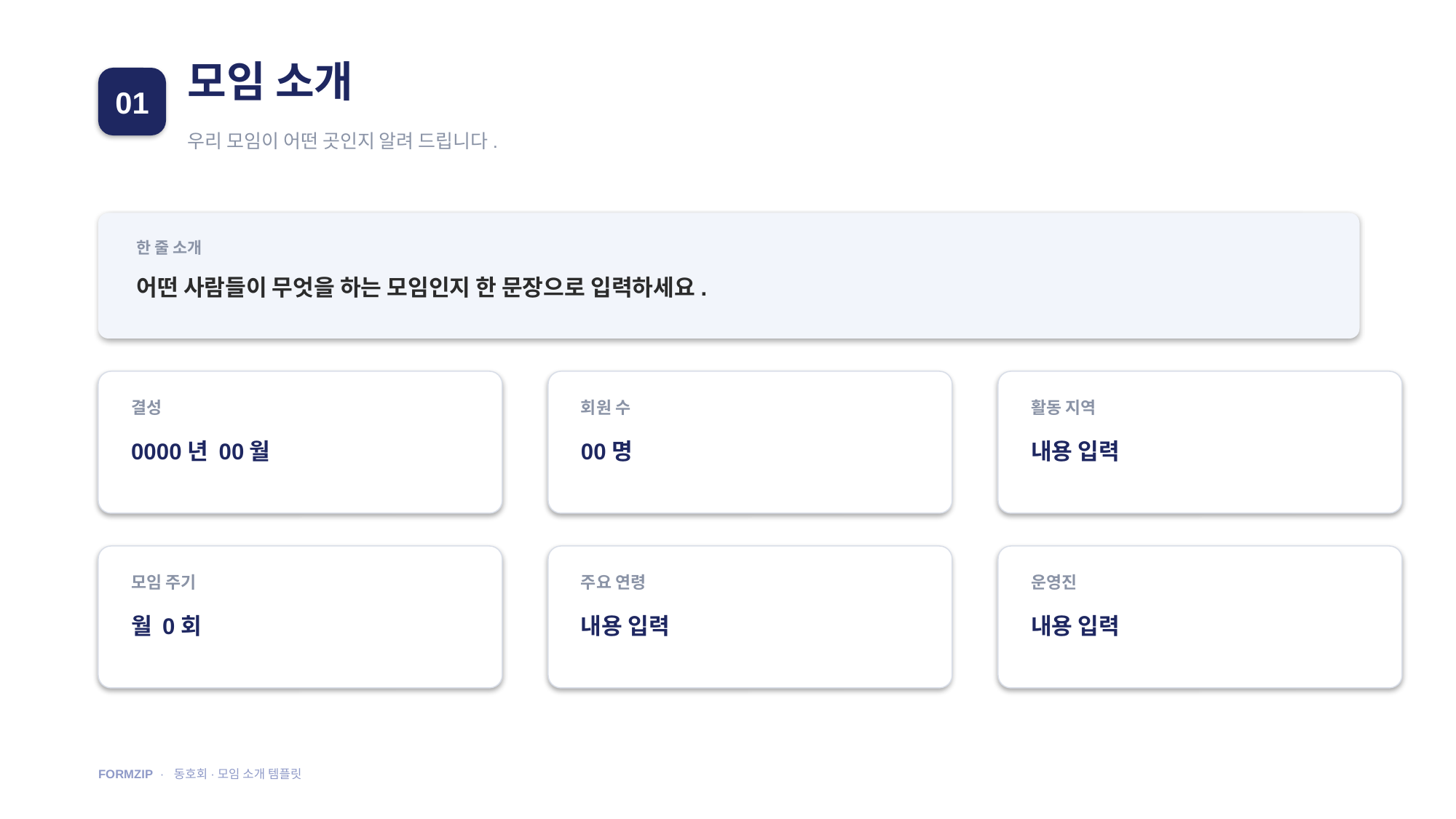

모임 소개
01
우리 모임이 어떤 곳인지 알려 드립니다.

한 줄 소개
어떤 사람들이 무엇을 하는 모임인지 한 문장으로 입력하세요.

결성
회원 수
활동 지역
0000년 00월
00명
내용 입력

모임 주기
주요 연령
운영진
월 0회
내용 입력
내용 입력
FORMZIP  ·  동호회·모임 소개 템플릿